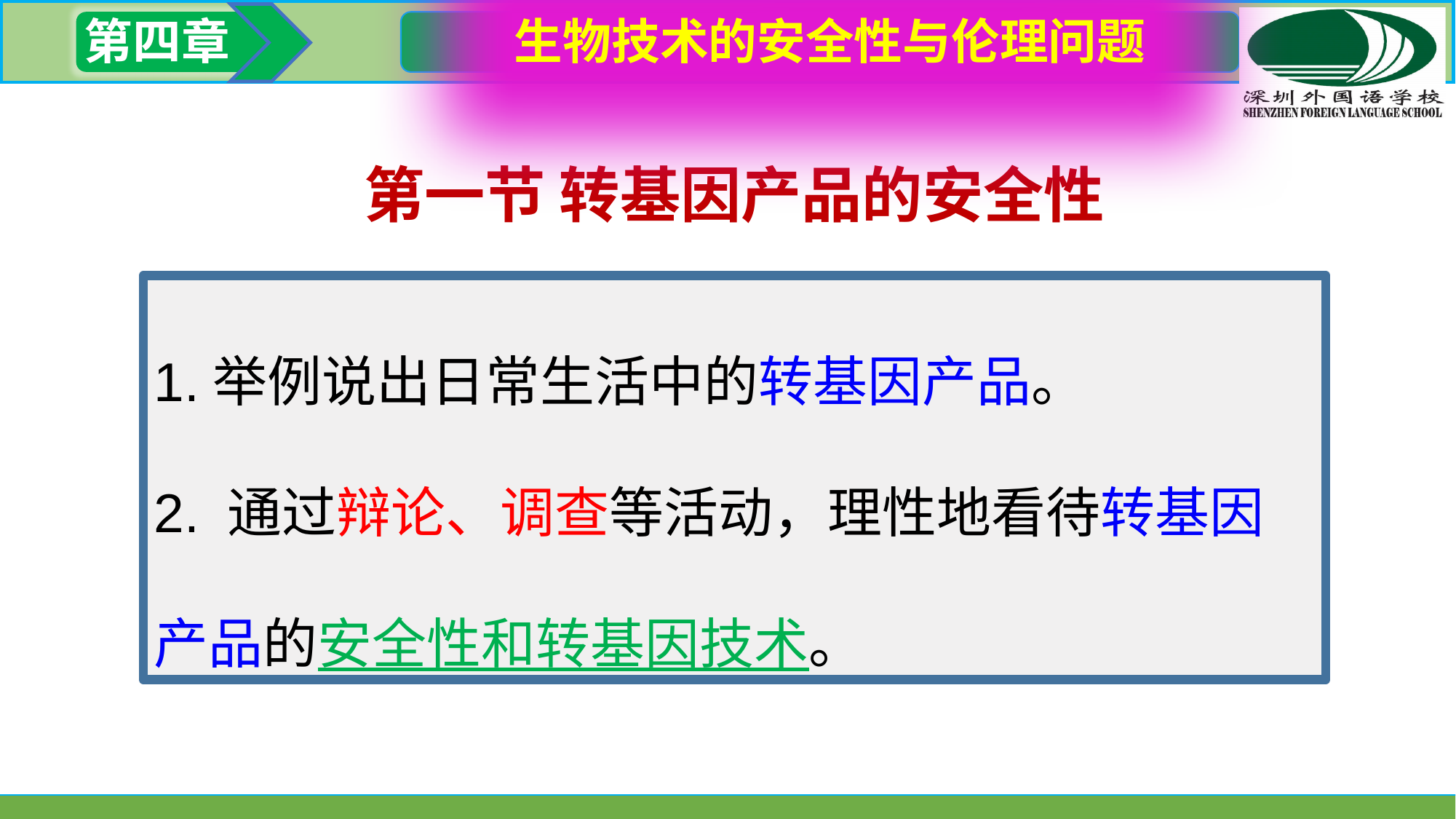

第四章
生物技术的安全性与伦理问题
第一节 转基因产品的安全性
1.举例说出日常生活中的转基因产品。
2. 通过辩论、调查等活动，理性地看待转基因产品的安全性和转基因技术。